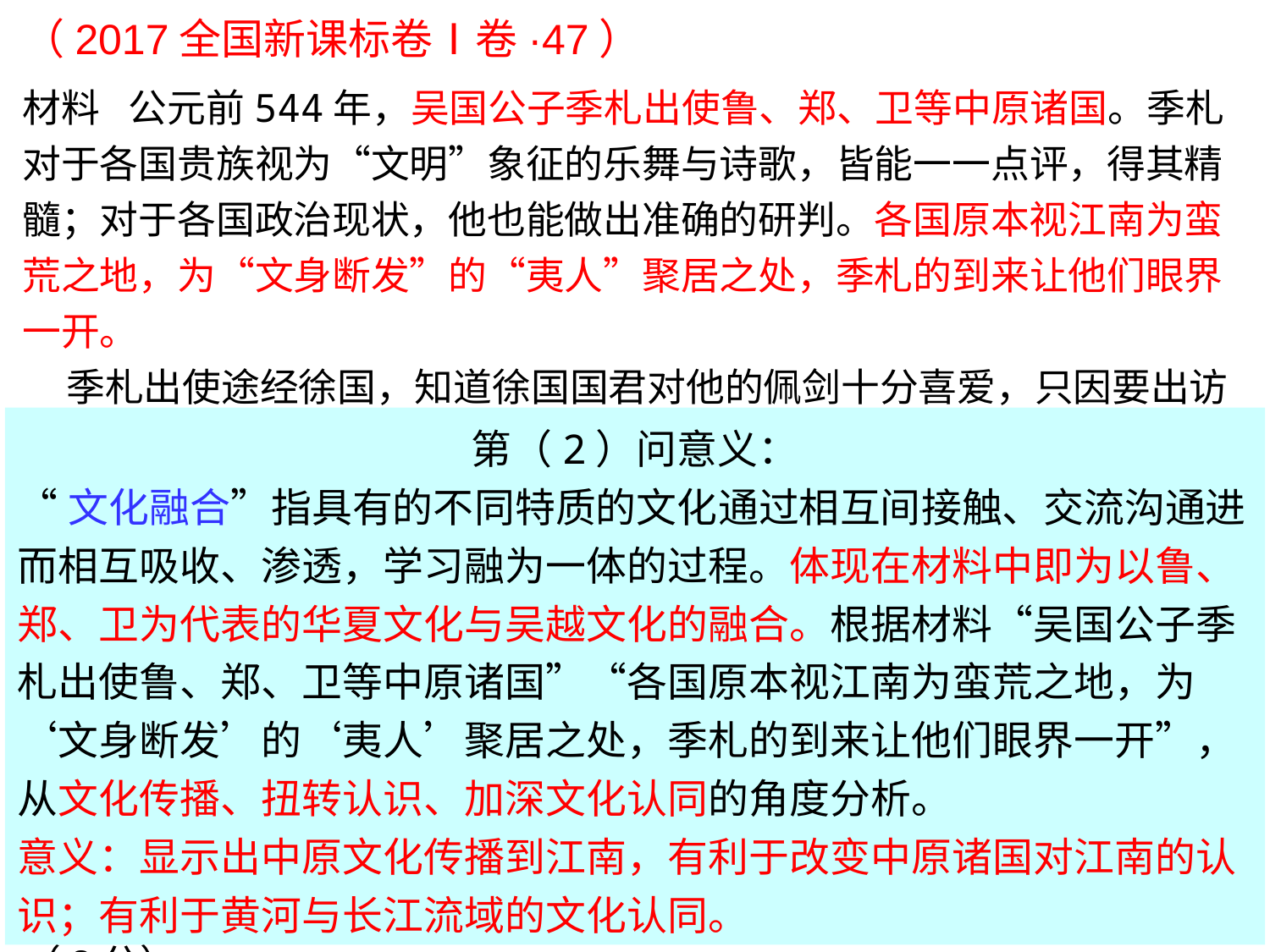

（2017全国新课标卷Ⅰ卷·47）
材料    公元前544年，吴国公子季札出使鲁、郑、卫等中原诸国。季札对于各国贵族视为“文明”象征的乐舞与诗歌，皆能一一点评，得其精髓；对于各国政治现状，他也能做出准确的研判。各国原本视江南为蛮荒之地，为“文身断发”的“夷人”聚居之处，季札的到来让他们眼界一开。
    季札出使途经徐国，知道徐国国君对他的佩剑十分喜爱，只因要出访他国，未能相赠。季札返回途中至徐，徐君已死，他解下佩剑挂在徐君墓前的树上。随从认为这样做没有意义，季札说，我当初知道徐君喜爱我这把剑，“始吾心已许之，岂以死倍（背）吾心哉”。其父吴王寿梦认为诸子中季札年龄最小却有贤能，指定他继承王位。寿梦死后，吴国人坚决要求季札即位，但季札坚拒，“弃其室而耕”，最终王位由其长兄继承。季札被历代儒者尊崇为“贤人”。
——据《史记》等
（1）根据材料并结合所学知识，说明历代儒者尊季札为“贤人”的原因。（7分）
（2）根据材料并结合所学知识，简析季札出使在文化融合方面的意义。（8分）
第（2）问意义：
“文化融合”指具有的不同特质的文化通过相互间接触、交流沟通进而相互吸收、渗透，学习融为一体的过程。体现在材料中即为以鲁、郑、卫为代表的华夏文化与吴越文化的融合。根据材料“吴国公子季札出使鲁、郑、卫等中原诸国”“各国原本视江南为蛮荒之地，为‘文身断发’的‘夷人’聚居之处，季札的到来让他们眼界一开”，从文化传播、扭转认识、加深文化认同的角度分析。
意义：显示出中原文化传播到江南，有利于改变中原诸国对江南的认识；有利于黄河与长江流域的文化认同。